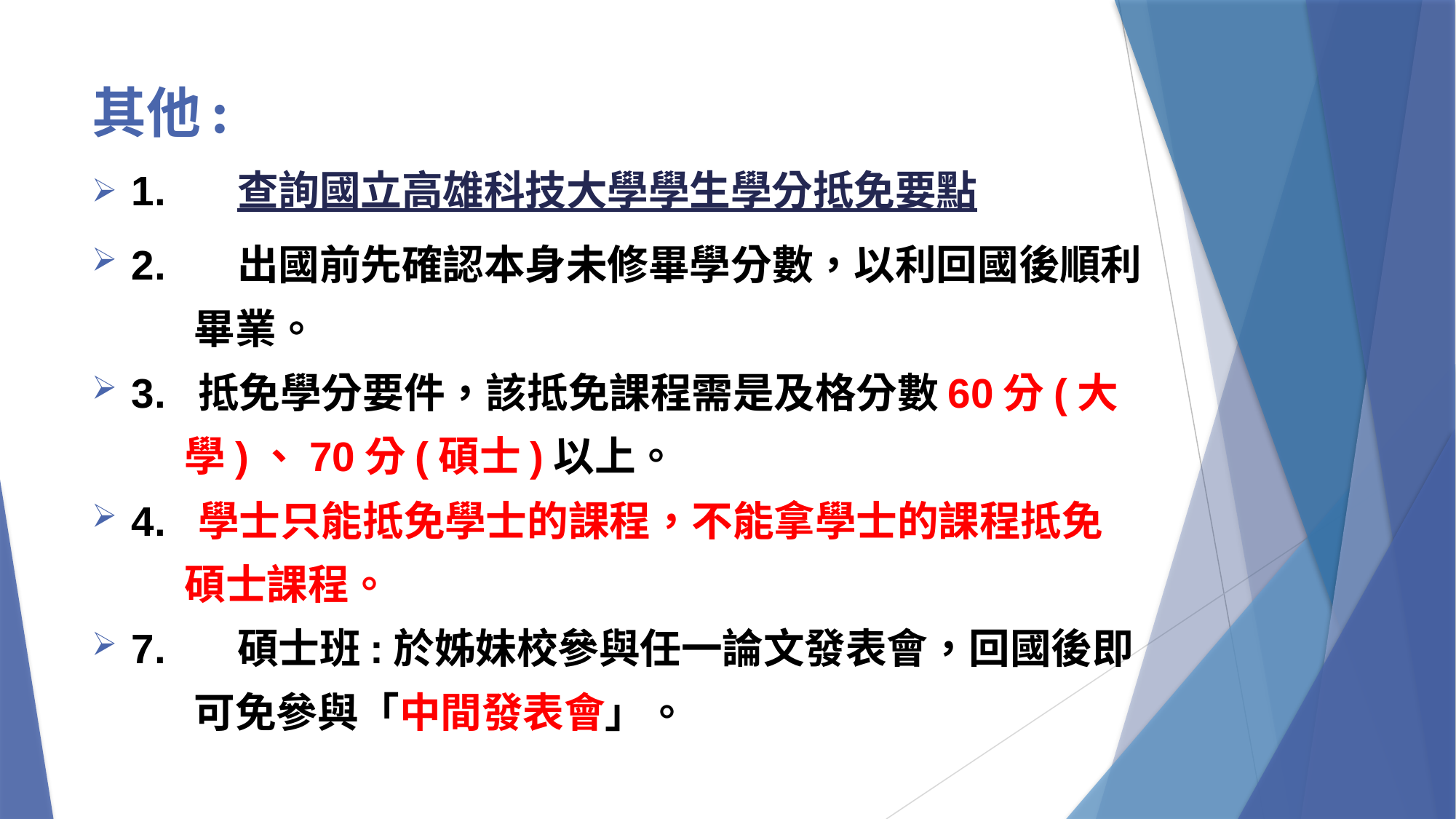

# 其他:
1.	查詢國立高雄科技大學學生學分抵免要點
2.	出國前先確認本身未修畢學分數，以利回國後順利
          畢業。
3.  抵免學分要件，該抵免課程需是及格分數60分(大
         學)、70分(碩士)以上。
4.  學士只能抵免學士的課程，不能拿學士的課程抵免
         碩士課程。
7.	碩士班:於姊妹校參與任一論文發表會，回國後即
          可免參與「中間發表會」。